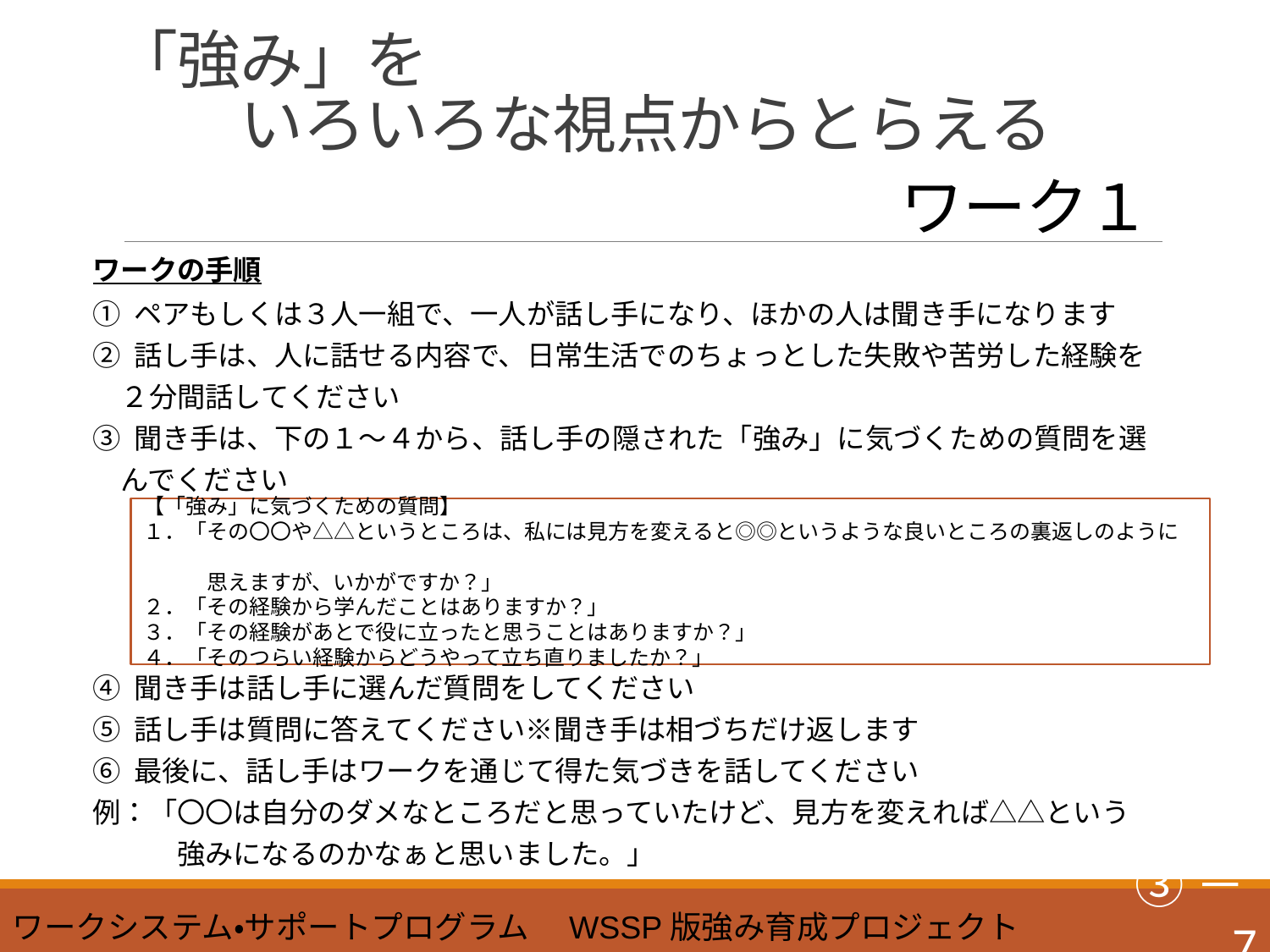

# 「強み」を 　　いろいろな視点からとらえる
ワーク１
ワークの手順
① ペアもしくは３人一組で、一人が話し手になり、ほかの人は聞き手になります
② 話し手は、人に話せる内容で、日常生活でのちょっとした失敗や苦労した経験を
　２分間話してください
③ 聞き手は、下の１～４から、話し手の隠された「強み」に気づくための質問を選
　んでください

④ 聞き手は話し手に選んだ質問をしてください
⑤ 話し手は質問に答えてください※聞き手は相づちだけ返します
⑥ 最後に、話し手はワークを通じて得た気づきを話してください
例：「〇〇は自分のダメなところだと思っていたけど、見方を変えれば△△という
　　　強みになるのかなぁと思いました。」

【「強み」に気づくための質問】
１．「その〇〇や△△というところは、私には見方を変えると◎◎というような良いところの裏返しのように
　　　思えますが、いかがですか？」
２．「その経験から学んだことはありますか？」
３．「その経験があとで役に立ったと思うことはありますか？」
４．「そのつらい経験からどうやって立ち直りましたか？」
③－7
ワークシステム・サポートプログラム　WSSP版強み育成プロジェクト